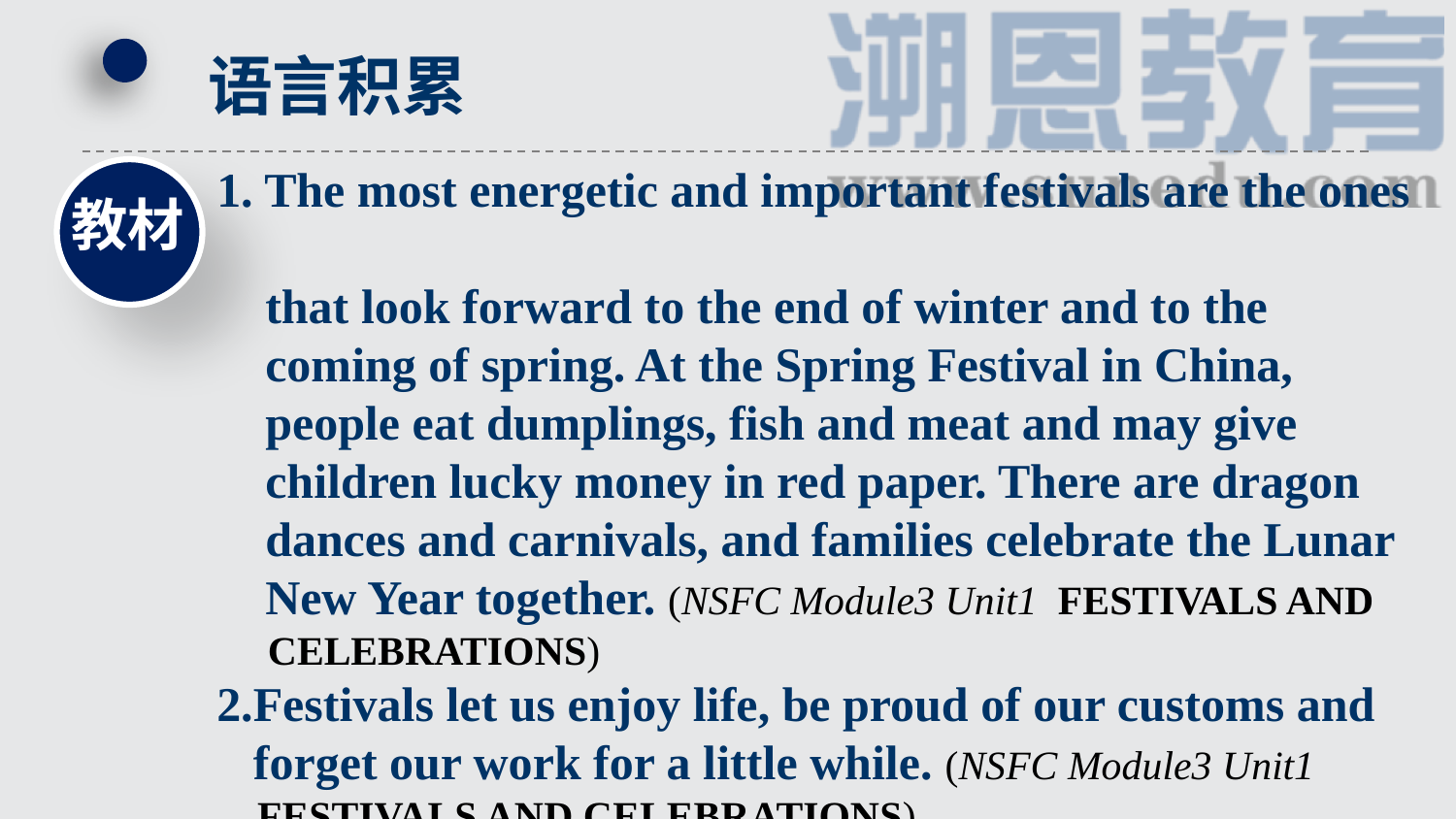

语言积累
1. The most energetic and important festivals are the ones
    that look forward to the end of winter and to the
    coming of spring. At the Spring Festival in China,
    people eat dumplings, fish and meat and may give
    children lucky money in red paper. There are dragon
    dances and carnivals, and families celebrate the Lunar
    New Year together. (NSFC Module3 Unit1  FESTIVALS AND
     CELEBRATIONS)
2.Festivals let us enjoy life, be proud of our customs and
   forget our work for a little while. (NSFC Module3 Unit1
    FESTIVALS AND CELEBRATIONS)

教材